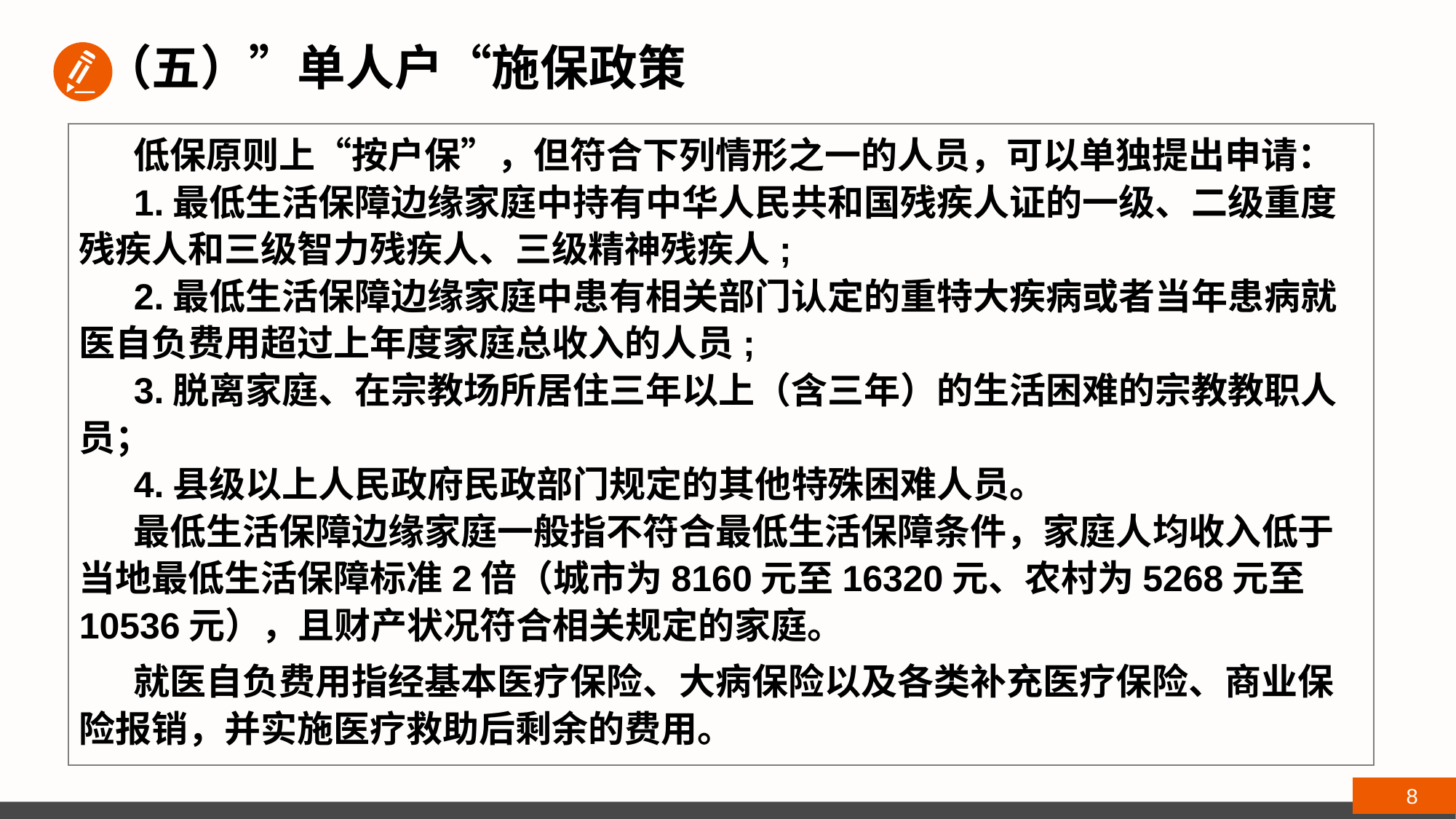

（五）”单人户“施保政策

低保原则上“按户保”，但符合下列情形之一的人员，可以单独提出申请：
1.最低生活保障边缘家庭中持有中华人民共和国残疾人证的一级、二级重度残疾人和三级智力残疾人、三级精神残疾人;
2.最低生活保障边缘家庭中患有相关部门认定的重特大疾病或者当年患病就医自负费用超过上年度家庭总收入的人员;
3.脱离家庭、在宗教场所居住三年以上（含三年）的生活困难的宗教教职人员；
4.县级以上人民政府民政部门规定的其他特殊困难人员。
最低生活保障边缘家庭一般指不符合最低生活保障条件，家庭人均收入低于当地最低生活保障标准2倍（城市为8160元至16320元、农村为5268元至10536元），且财产状况符合相关规定的家庭。
就医自负费用指经基本医疗保险、大病保险以及各类补充医疗保险、商业保险报销，并实施医疗救助后剩余的费用。